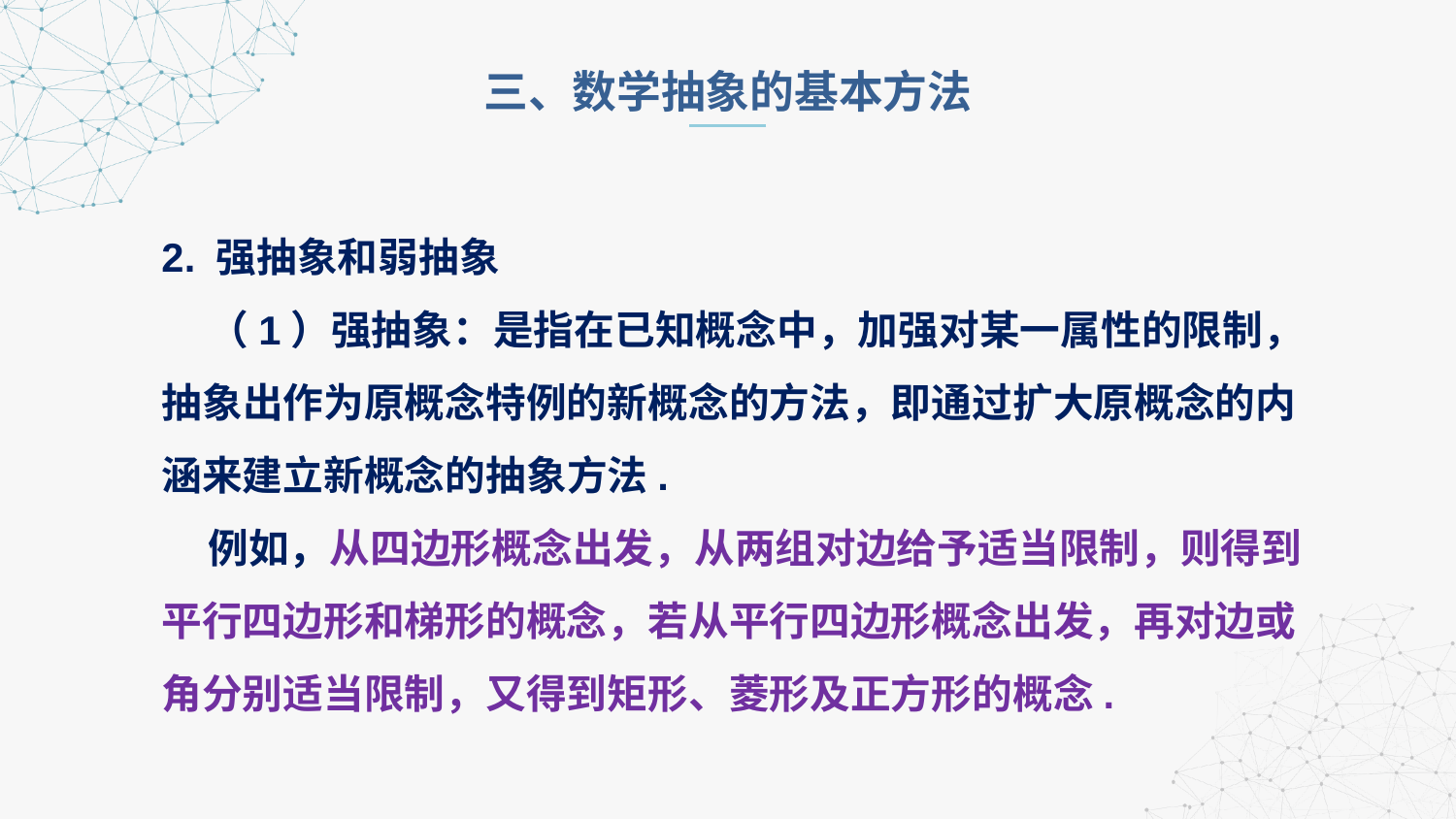

三、数学抽象的基本方法
2. 强抽象和弱抽象
    （1）强抽象：是指在已知概念中，加强对某一属性的限制，抽象出作为原概念特例的新概念的方法，即通过扩大原概念的内涵来建立新概念的抽象方法.
    例如，从四边形概念出发，从两组对边给予适当限制，则得到平行四边形和梯形的概念，若从平行四边形概念出发，再对边或角分别适当限制，又得到矩形、菱形及正方形的概念.